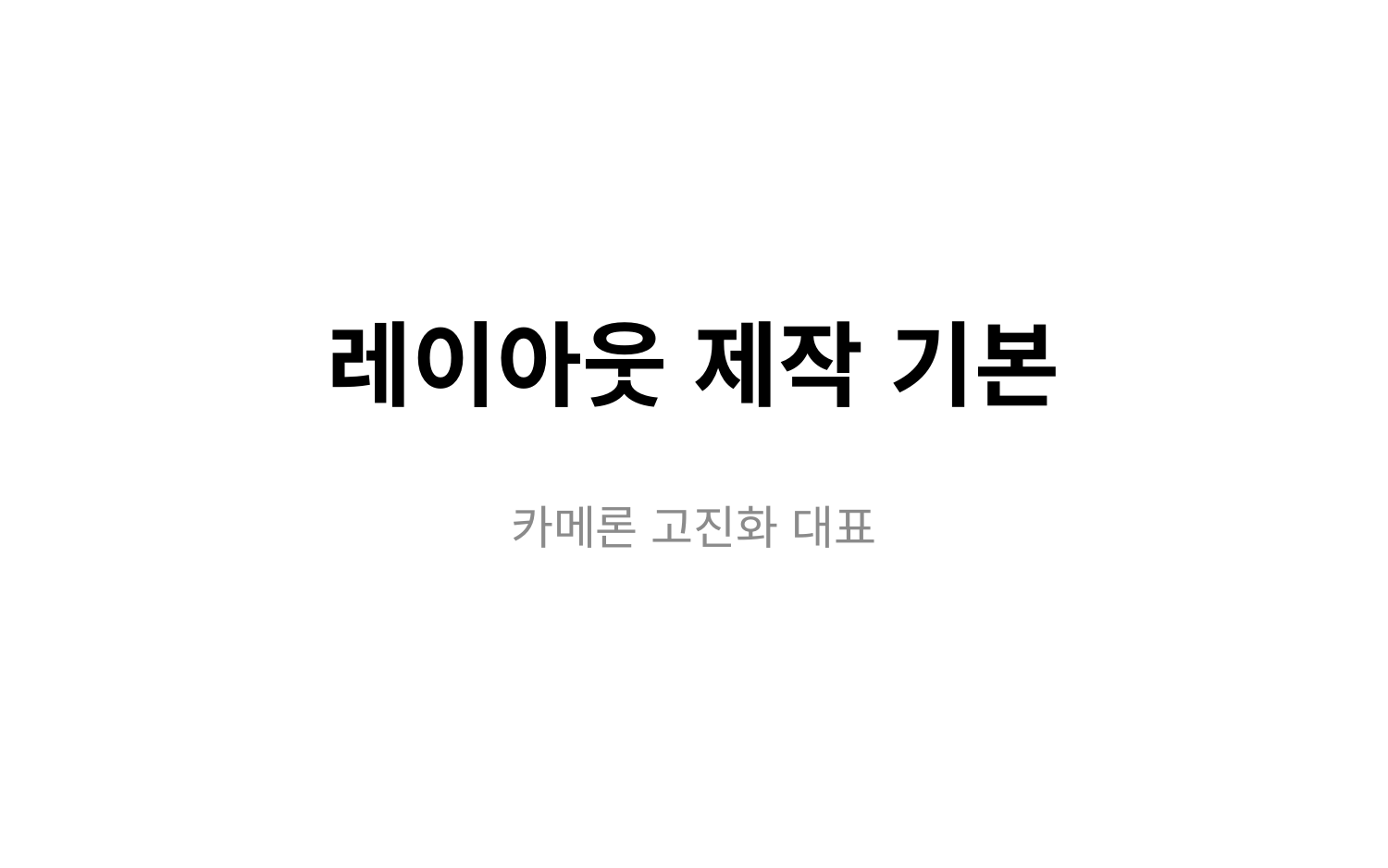

# 레이아웃 제작 기본
카메론 고진화 대표